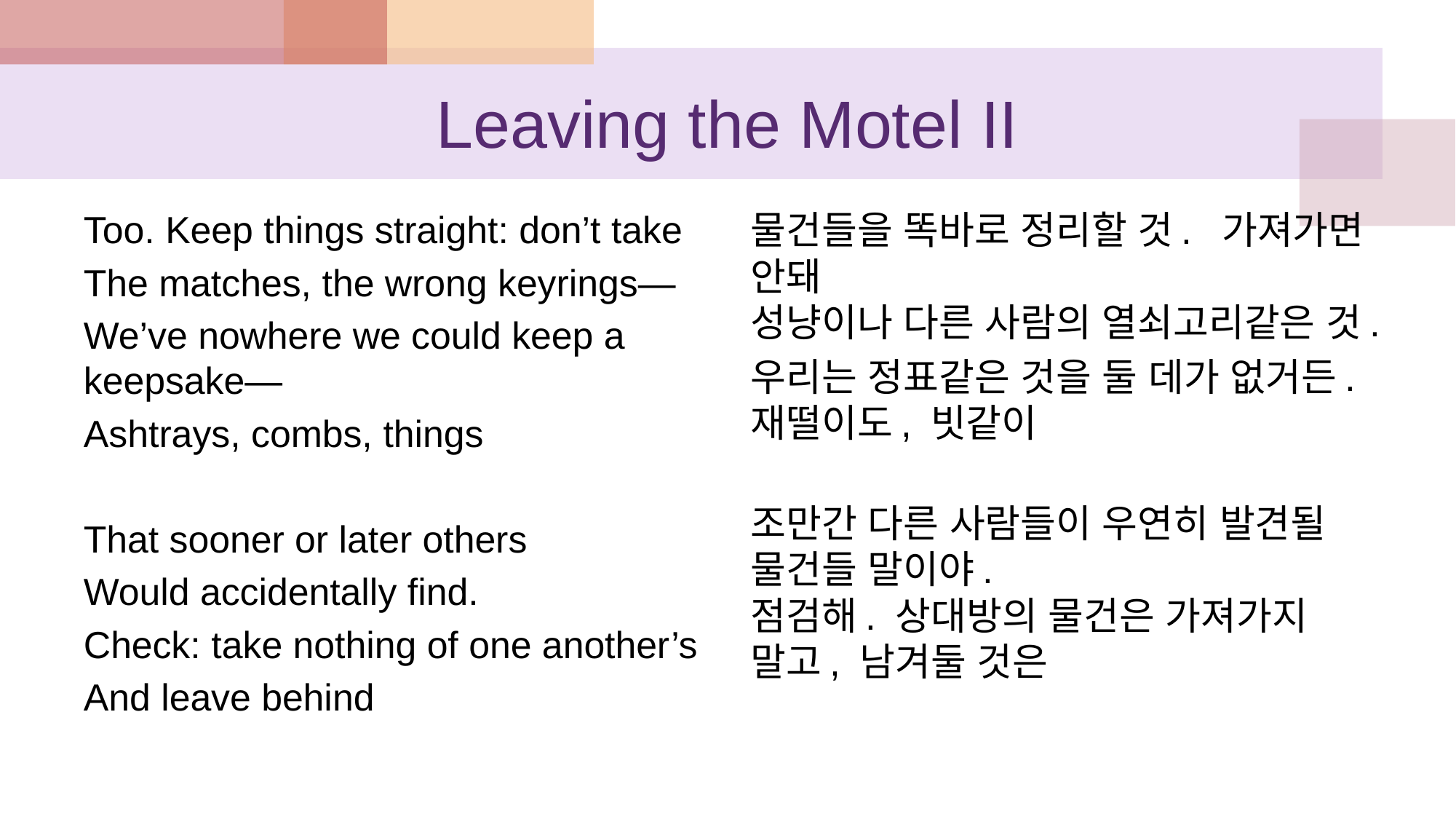

# Leaving the Motel II
Too. Keep things straight: don’t take
The matches, the wrong keyrings—
We’ve nowhere we could keep a keepsake—
Ashtrays, combs, things

That sooner or later others
Would accidentally find.
Check: take nothing of one another’s
And leave behind
물건들을 똑바로 정리할 것.  가져가면 안돼
성냥이나 다른 사람의 열쇠고리같은 것.
우리는 정표같은 것을 둘 데가 없거든.
재떨이도, 빗같이
조만간 다른 사람들이 우연히 발견될 물건들 말이야.
점검해. 상대방의 물건은 가져가지 말고, 남겨둘 것은